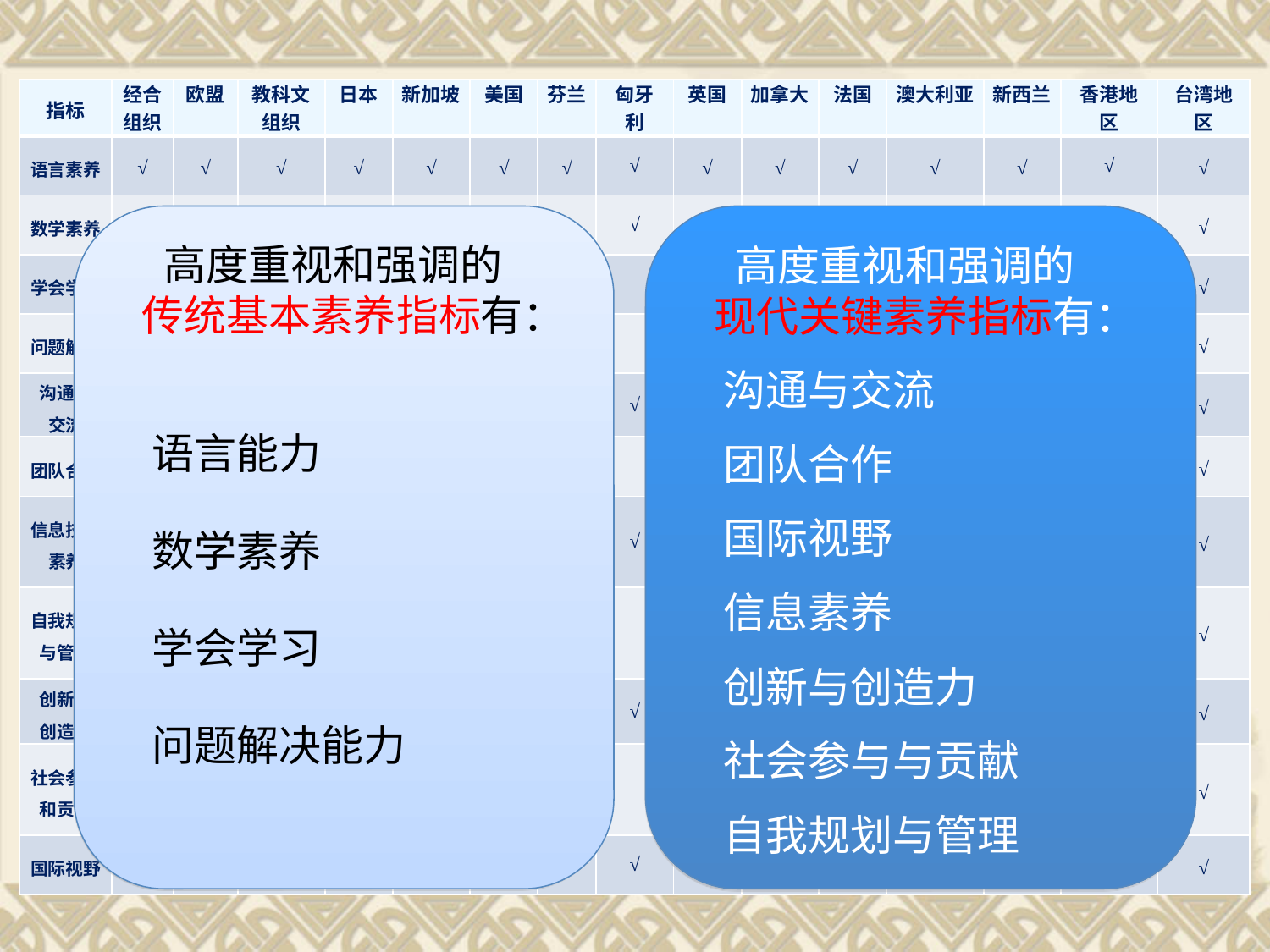

| 指标 | 经合组织 | 欧盟 | 教科文组织 | 日本 | 新加坡 | 美国 | 芬兰 | 匈牙利 | 英国 | 加拿大 | 法国 | 澳大利亚 | 新西兰 | 香港地区 | 台湾地区 |
| --- | --- | --- | --- | --- | --- | --- | --- | --- | --- | --- | --- | --- | --- | --- | --- |
| 语言素养 | √ | √ | √ | √ | √ | √ | √ | √ | √ | √ | √ | √ | √ | √ | √ |
| 数学素养 | √ | √ | √ | √ | √ |  |  | √ | √ | √ | √ | √ | √ | √ | √ |
| 学会学习 |  | √ | √ |  | √ | √ | √ |  | √ | √ |  |  |  | √ | √ |
| 问题解决 |  |  |  | √ | √ | √ |  |  | √ | √ |  | √ |  | √ | √ |
| 沟通与 交流 | √ | √ | √ | √ | √ | √ | √ | √ | √ | √ | √ | √ | √ | √ | √ |
| 团队合作 | √ | √ | √ | √ | √ | √ | √ |  | √ | √ |  | √ | √ | √ | √ |
| 信息技术 素养 | √ | √ | √ | √ | √ | √ | √ | √ | √ | √ | √ | √ | √ | √ | √ |
| 自我规划与管理 | √ | √ |  | √ | √ | √ | √ |  | √ |  | √ | √ | √ | √ | √ |
| 创新与 创造力 |  | √ | √ | √ | √ | √ |  | √ | √ |  | √ |  | √ | √ | √ |
| 社会参与 和贡献 |  |  |  | √ | √ | √ | √ |  | √ |  |  | √ | √ | √ | √ |
| 国际视野 |  | √ |  |  | √ | √ | √ | √ |  |  | √ |  |  |  | √ |
      高度重视和强调的
  传统基本素养指标有：

   语言能力
   数学素养
   学会学习
   问题解决能力

      高度重视和强调的
  现代关键素养指标有：
   沟通与交流
   团队合作
   国际视野
   信息素养
   创新与创造力
   社会参与与贡献
   自我规划与管理